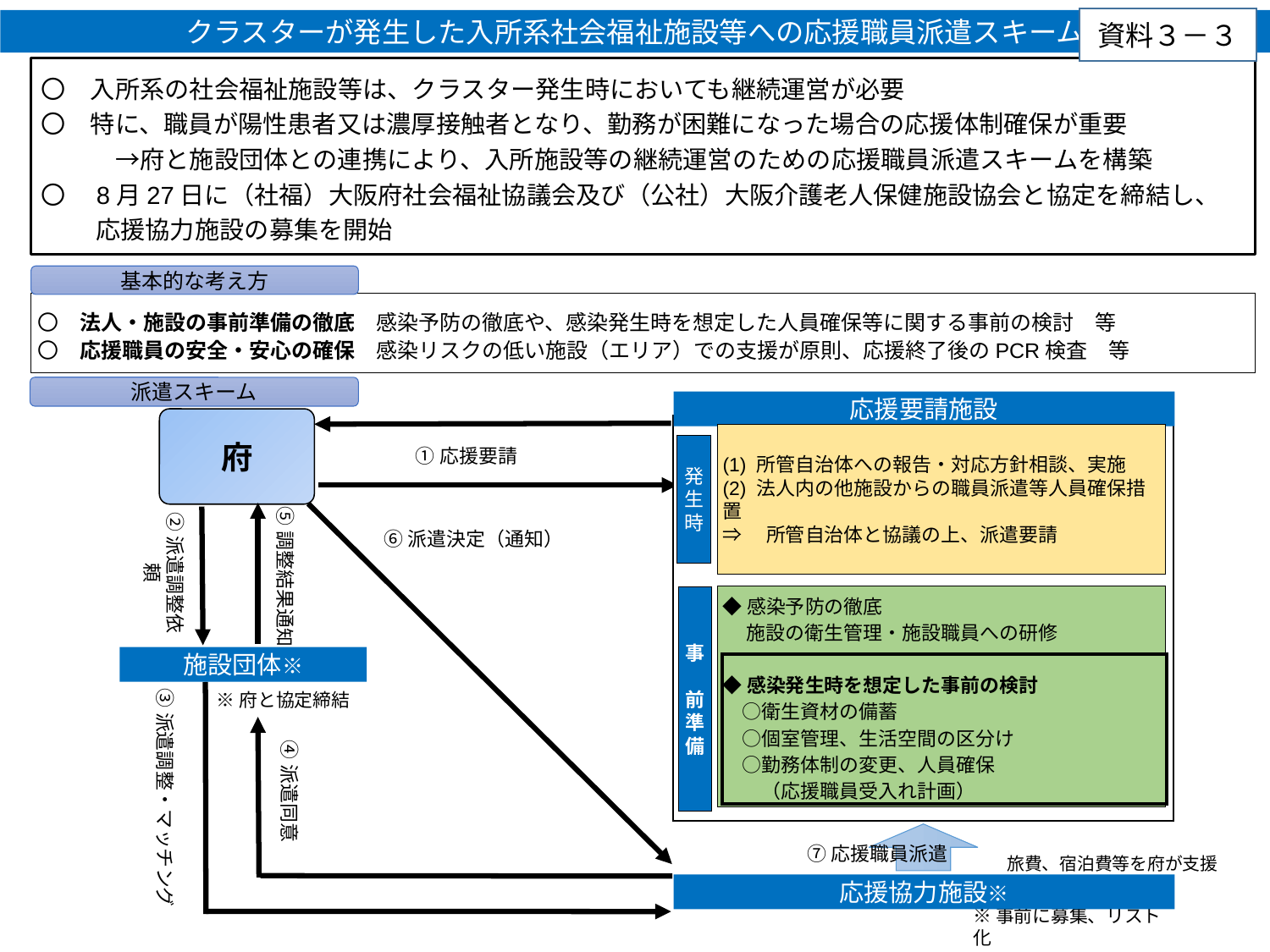

資料３－３
クラスターが発生した入所系社会福祉施設等への応援職員派遣スキーム
〇　入所系の社会福祉施設等は、クラスター発生時においても継続運営が必要
〇　特に、職員が陽性患者又は濃厚接触者となり、勤務が困難になった場合の応援体制確保が重要
　　　→府と施設団体との連携により、入所施設等の継続運営のための応援職員派遣スキームを構築
〇　8月27日に（社福）大阪府社会福祉協議会及び（公社）大阪介護老人保健施設協会と協定を締結し、
　　 応援協力施設の募集を開始
基本的な考え方
〇　法人・施設の事前準備の徹底　感染予防の徹底や、感染発生時を想定した人員確保等に関する事前の検討　等
〇　応援職員の安全・安心の確保　感染リスクの低い施設（エリア）での支援が原則、応援終了後のPCR検査　等
派遣スキーム
応援要請施設

発生時

(1) 所管自治体への報告・対応方針相談、実施
(2) 法人内の他施設からの職員派遣等人員確保措置
⇒　所管自治体と協議の上、派遣要請

◆感染予防の徹底
　 施設の衛生管理・施設職員への研修

◆感染発生時を想定した事前の検討
　○衛生資材の備蓄
　○個室管理、生活空間の区分け
　○勤務体制の変更、人員確保
　　（応援職員受入れ計画）
事　前準備

府
①応援要請
②派遣調整依頼
⑤調整結果通知
⑥派遣決定（通知）
施設団体※
※府と協定締結
③派遣調整・マッチング
④派遣同意

　　旅費、宿泊費等を府が支援
⑦応援職員派遣
応援協力施設※
※事前に募集、リスト化